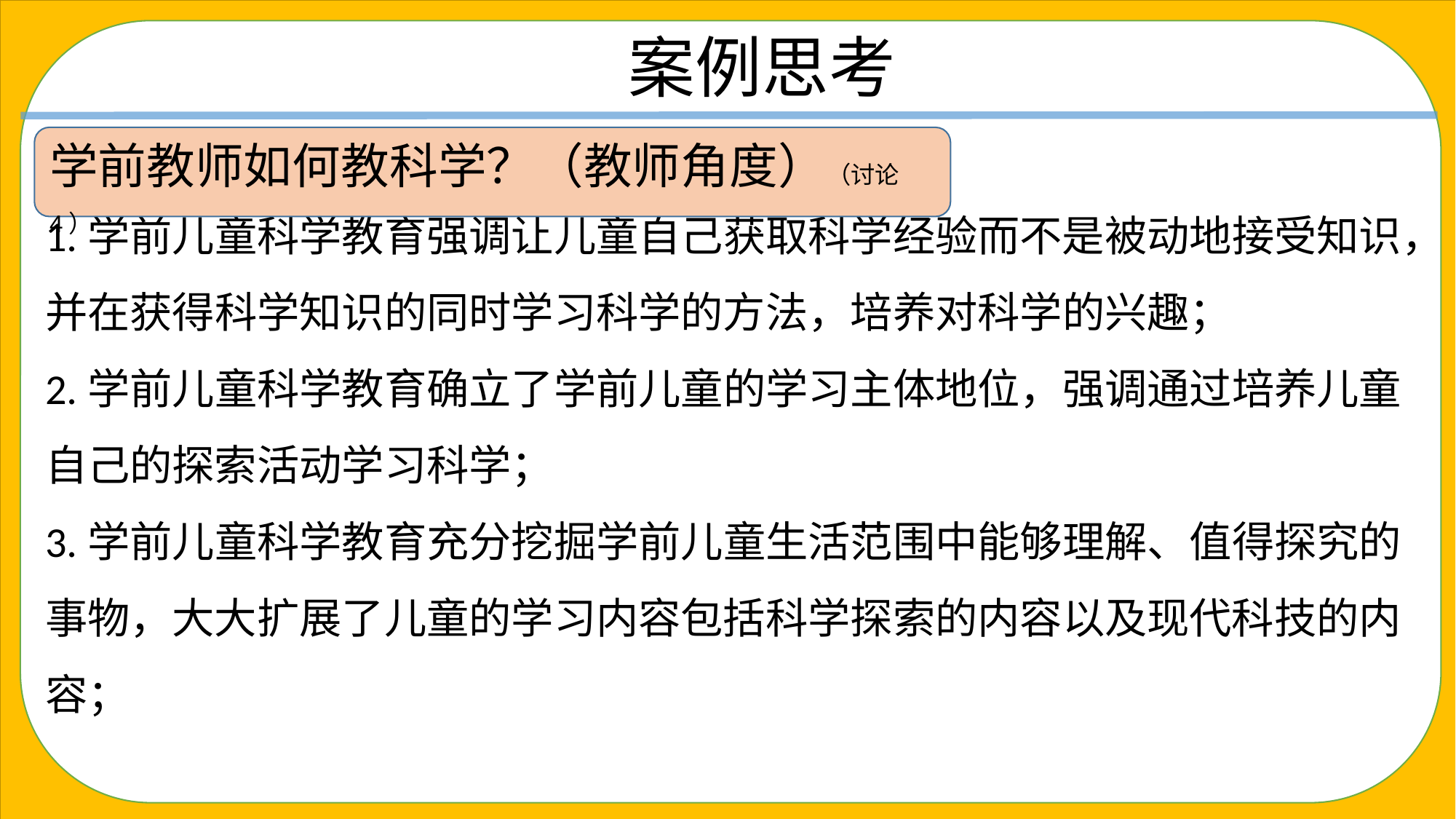

案例思考

1.学前儿童科学教育强调让儿童自己获取科学经验而不是被动地接受知识，并在获得科学知识的同时学习科学的方法，培养对科学的兴趣；
2.学前儿童科学教育确立了学前儿童的学习主体地位，强调通过培养儿童自己的探索活动学习科学；
3.学前儿童科学教育充分挖掘学前儿童生活范围中能够理解、值得探究的事物，大大扩展了儿童的学习内容包括科学探索的内容以及现代科技的内容；
学前教师如何教科学？（教师角度）（讨论4）